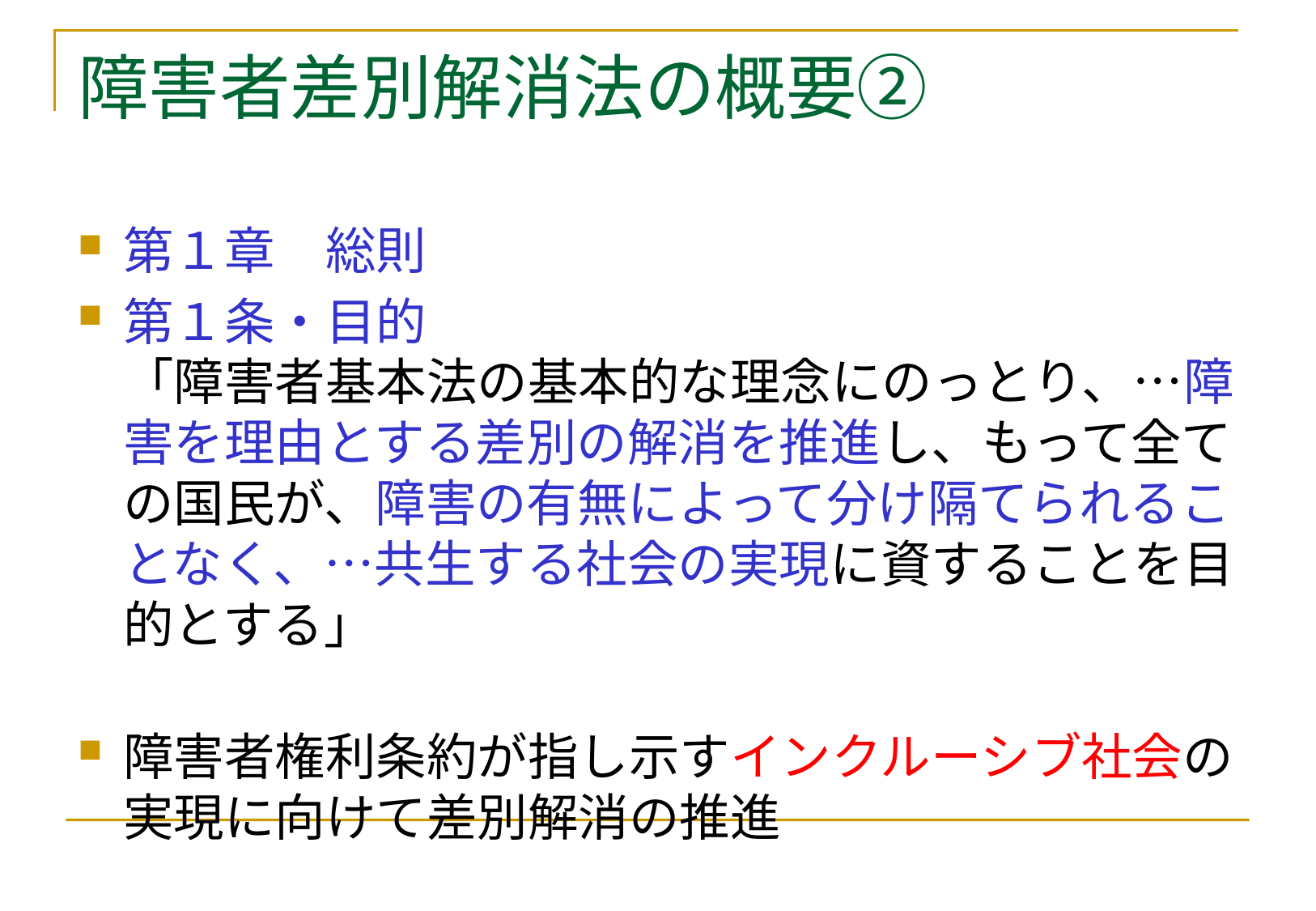

# 障害者差別解消法の概要②
第１章　総則
第１条・目的
「障害者基本法の基本的な理念にのっとり、…障害を理由とする差別の解消を推進し、もって全ての国民が、障害の有無によって分け隔てられることなく、…共生する社会の実現に資することを目的とする」
障害者権利条約が指し示すインクルーシブ社会の実現に向けて差別解消の推進